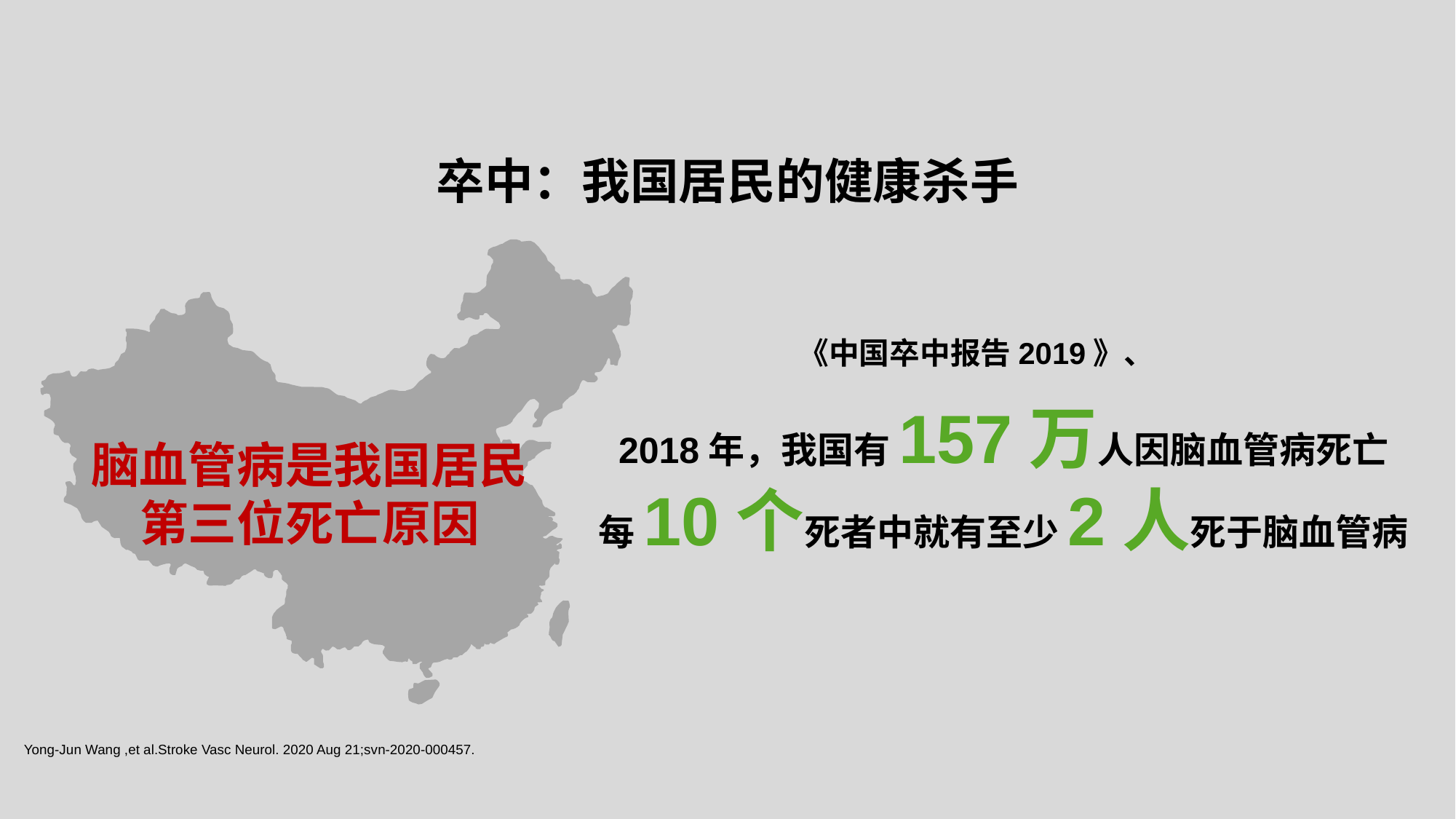

# 卒中：我国居民的健康杀手

《中国卒中报告2019》、
2018年，我国有157万人因脑血管病死亡
每10个死者中就有至少2人死于脑血管病

脑血管病是我国居民第三位死亡原因
Yong-Jun Wang ,et al.Stroke Vasc Neurol. 2020 Aug 21;svn-2020-000457.